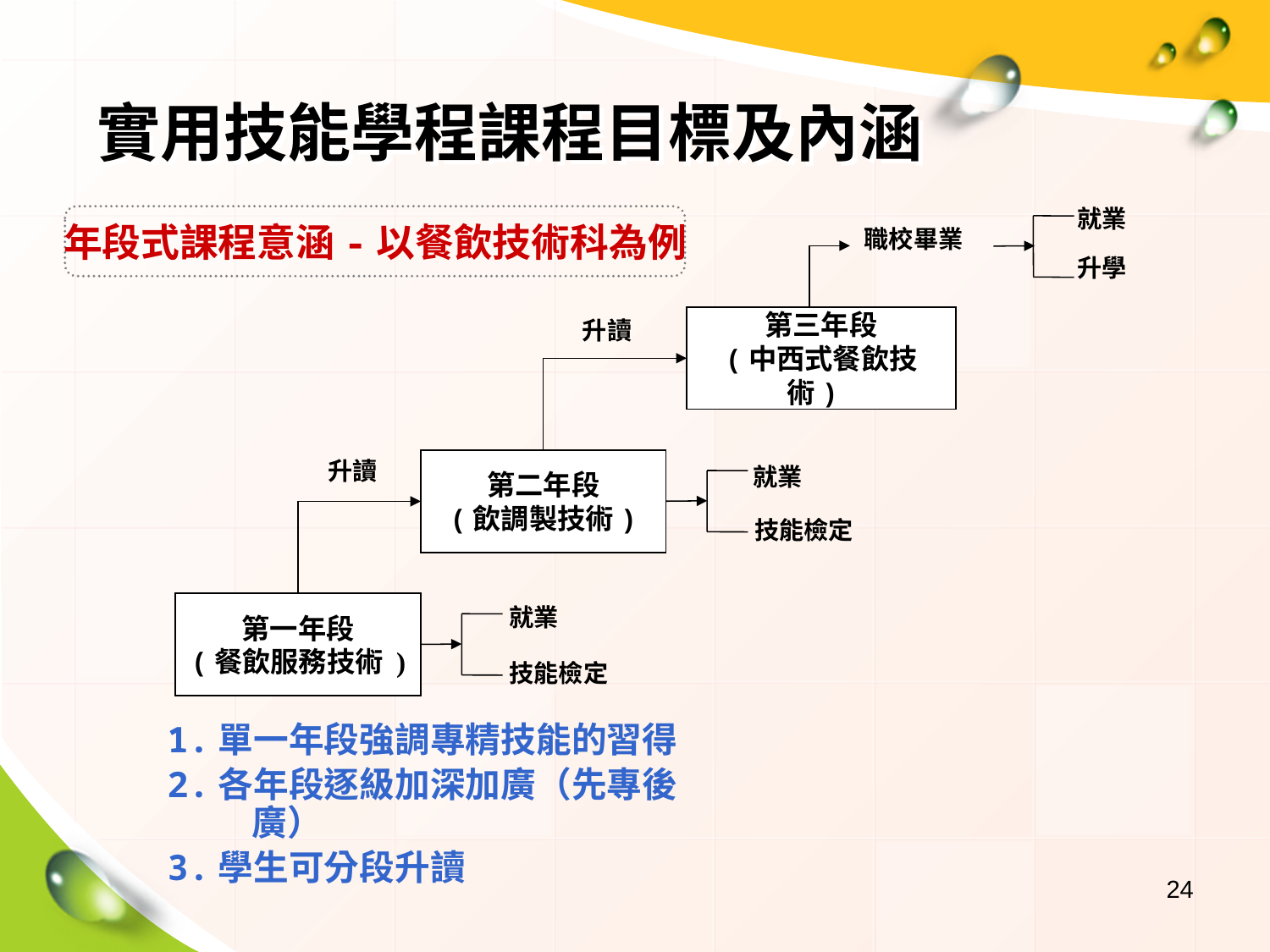

實用技能學程課程目標及內涵

就業

職校畢業
升學

升讀

第三年段
(中西式餐飲技術)
升讀

第二年段
(飲調製技術)
就業

技能檢定

就業

第一年段
(餐飲服務技術 )

技能檢定

年段式課程意涵-以餐飲技術科為例
1.單一年段強調專精技能的習得
2.各年段逐級加深加廣（先專後廣）
3.學生可分段升讀
24